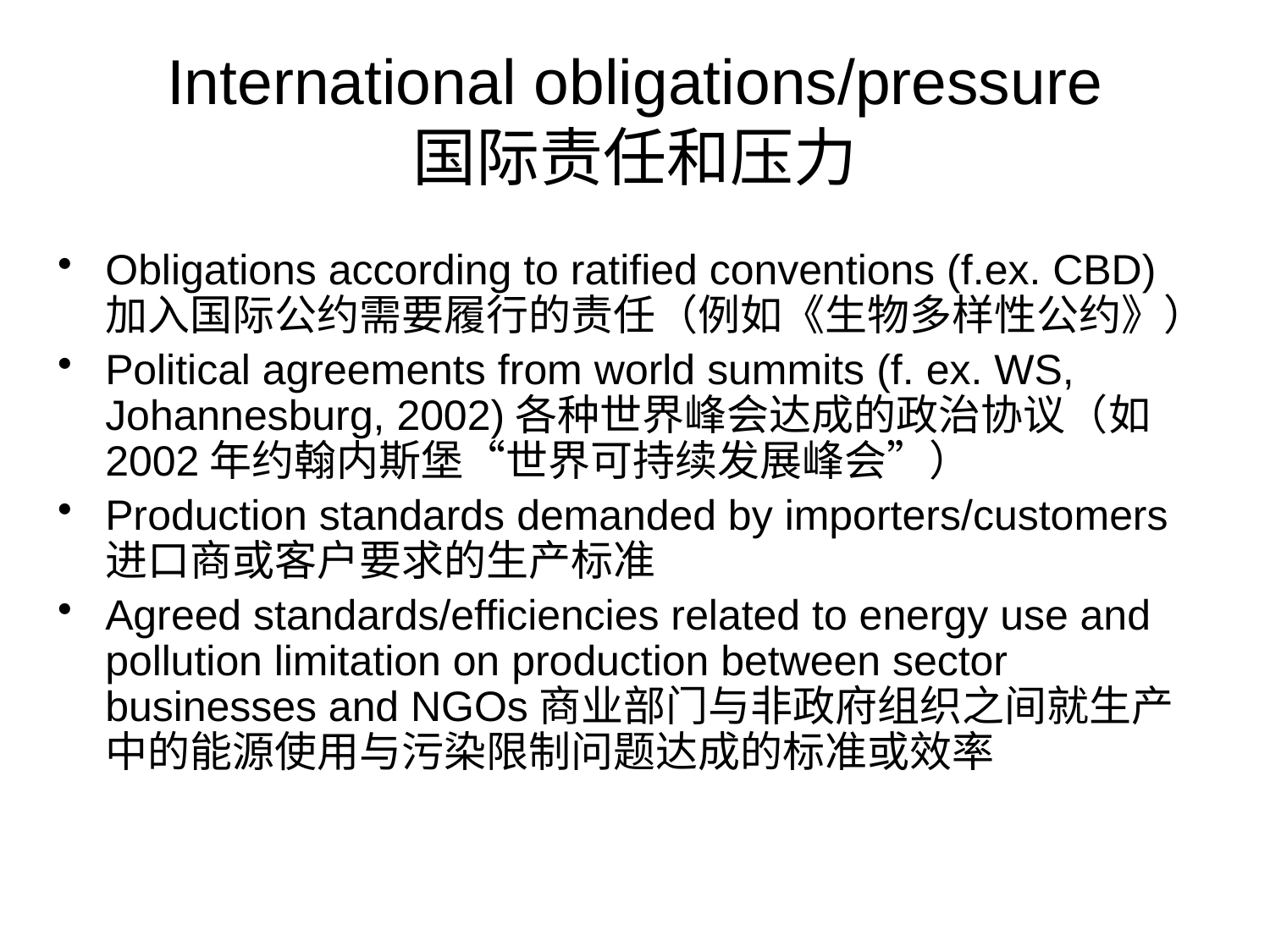

# International obligations/pressure 国际责任和压力
Obligations according to ratified conventions (f.ex. CBD) 加入国际公约需要履行的责任（例如《生物多样性公约》）
Political agreements from world summits (f. ex. WS, Johannesburg, 2002)各种世界峰会达成的政治协议（如2002年约翰内斯堡“世界可持续发展峰会”）
Production standards demanded by importers/customers进口商或客户要求的生产标准
Agreed standards/efficiencies related to energy use and pollution limitation on production between sector businesses and NGOs商业部门与非政府组织之间就生产中的能源使用与污染限制问题达成的标准或效率